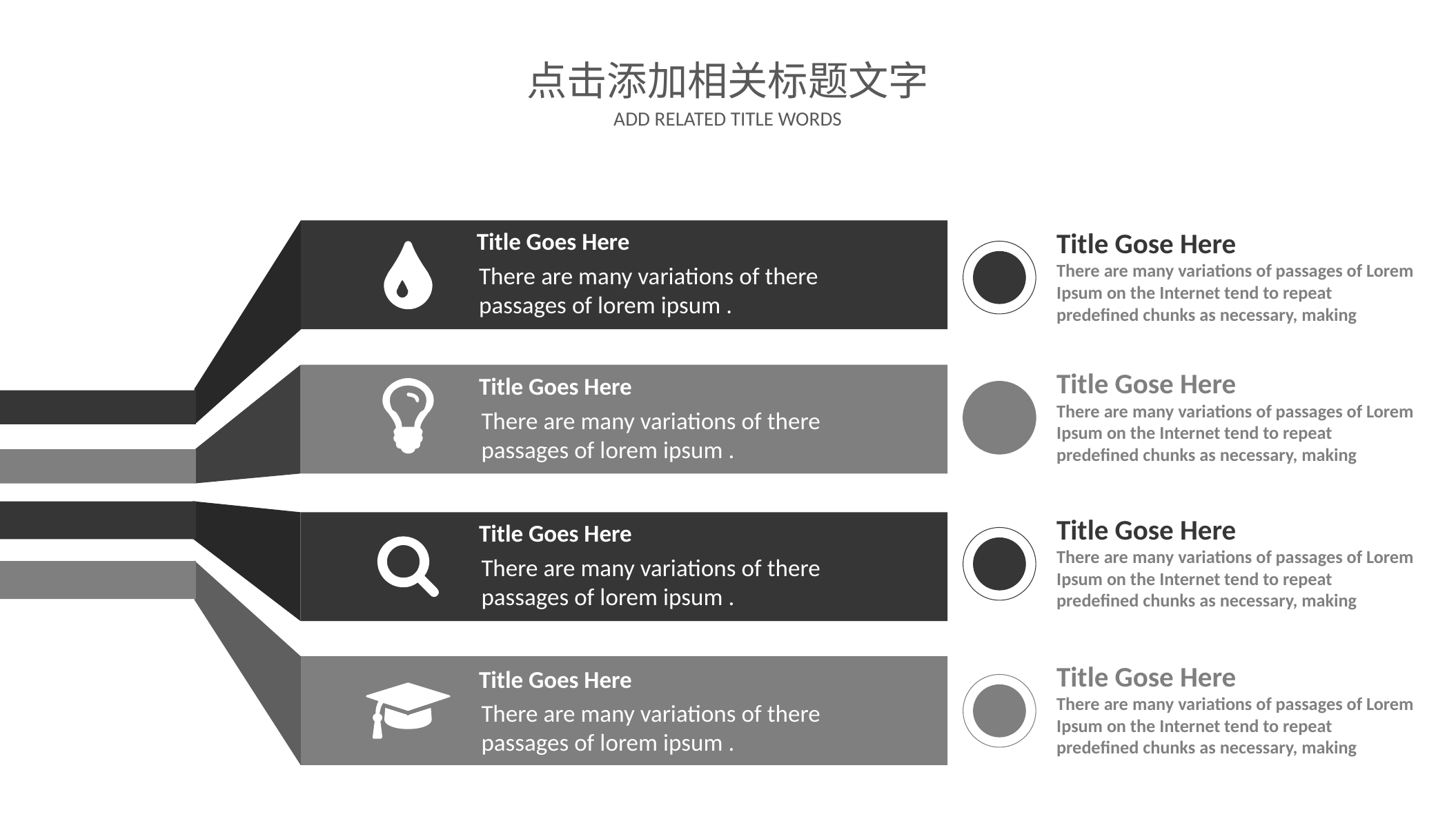

点击添加相关标题文字
ADD RELATED TITLE WORDS
Title Gose Here
There are many variations of passages of Lorem Ipsum on the Internet tend to repeat predefined chunks as necessary, making

Title Goes Here

There are many variations of there passages of lorem ipsum .

Title Gose Here
There are many variations of passages of Lorem Ipsum on the Internet tend to repeat predefined chunks as necessary, making

Title Goes Here

There are many variations of there passages of lorem ipsum .

Title Gose Here
There are many variations of passages of Lorem Ipsum on the Internet tend to repeat predefined chunks as necessary, making
Title Goes Here

There are many variations of there passages of lorem ipsum .

Title Gose Here
There are many variations of passages of Lorem Ipsum on the Internet tend to repeat predefined chunks as necessary, making
Title Goes Here

There are many variations of there passages of lorem ipsum .